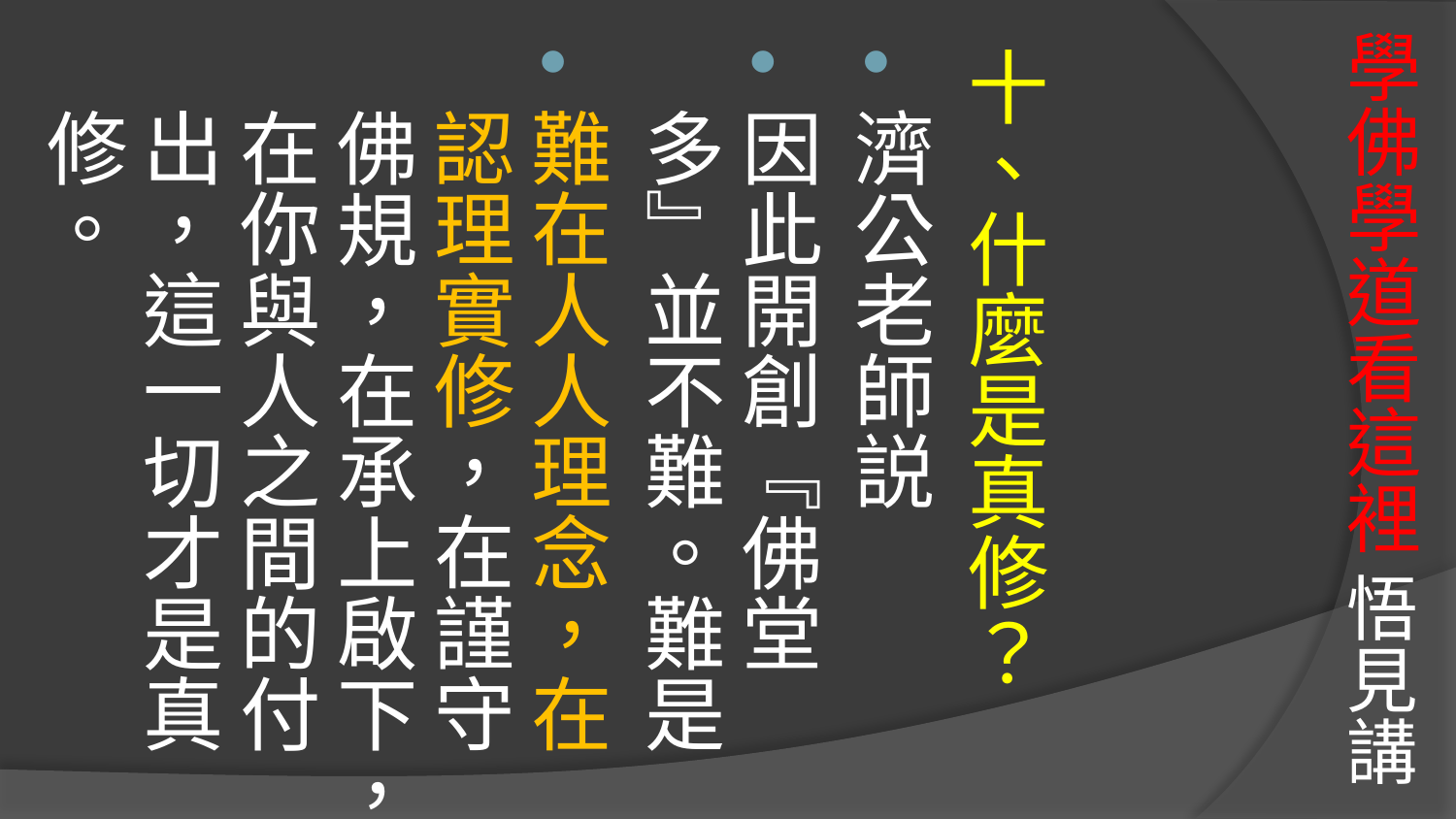

# 學佛學道看這裡 悟見講
十、什麼是真修？
濟公老師説
因此開創『佛堂多』並不難。難是
難在人人理念，在認理實修，在謹守佛規，在承上啟下，在你與人之間的付出，這一切才是真修。